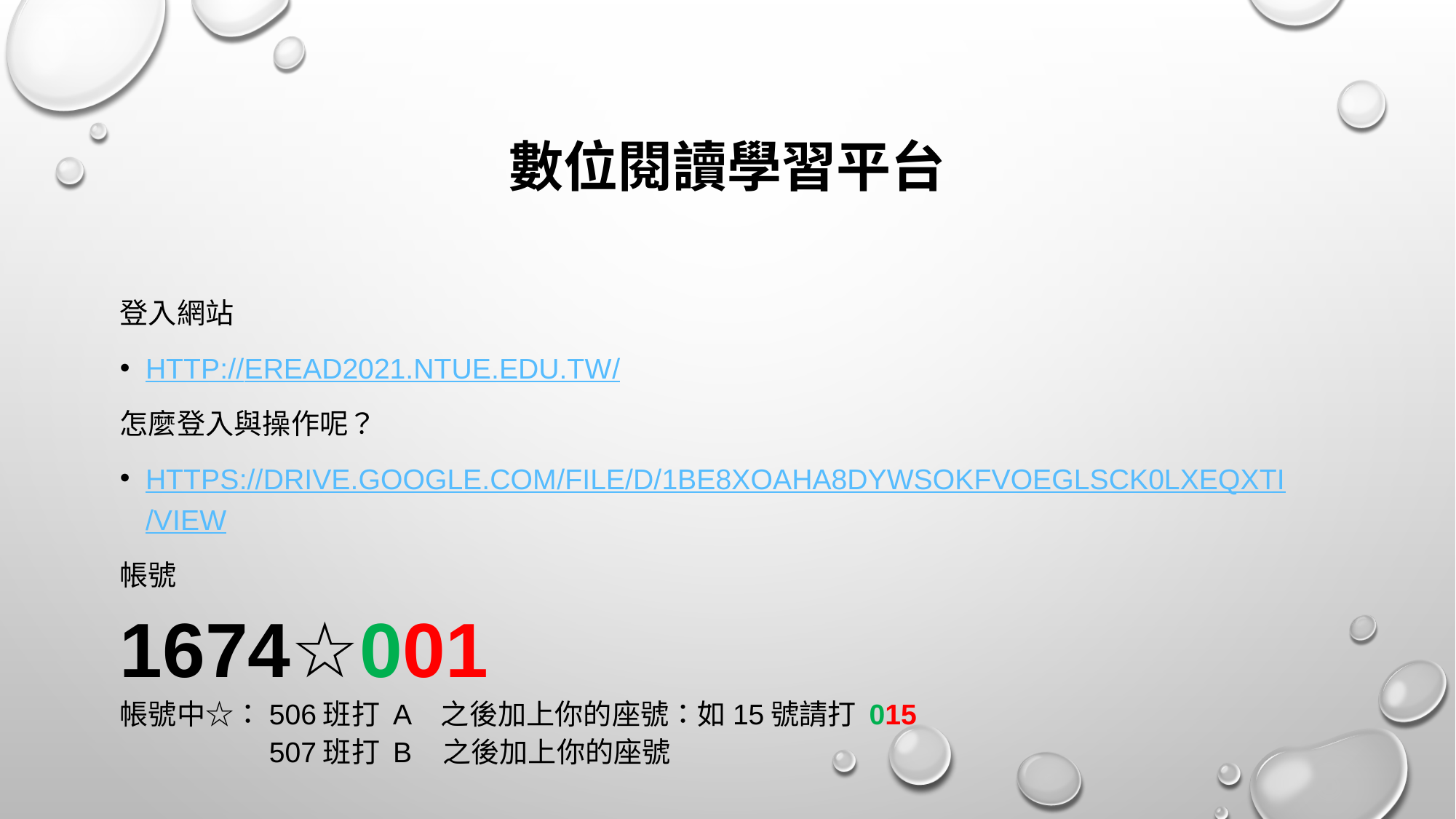

# 數位閱讀學習平台
登入網站
http://eread2021.ntue.edu.tw/
怎麼登入與操作呢？
https://drive.google.com/file/d/1be8xOAhA8DyWsOkFvoeGLsCk0LxEQXTI/view
帳號
1674☆001
帳號中☆：506班打 A   之後加上你的座號：如15號請打 015
　　　　　507班打 B   之後加上你的座號